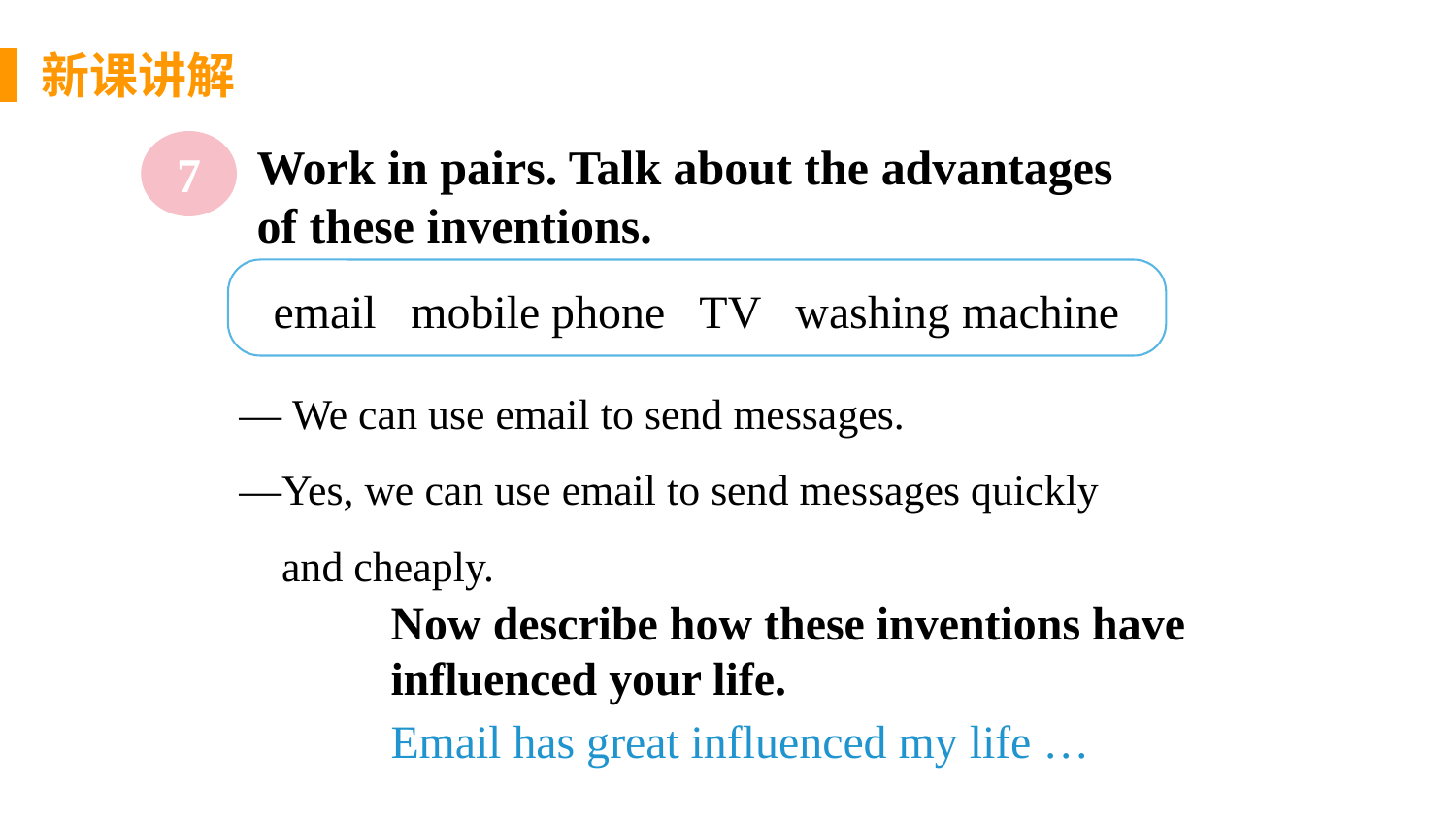

新课讲解

7
Work in pairs. Talk about the advantages
of these inventions.
email   mobile phone   TV   washing machine
— We can use email to send messages.
—Yes, we can use email to send messages quickly
    and cheaply.
Now describe how these inventions have influenced your life.
Email has great influenced my life …